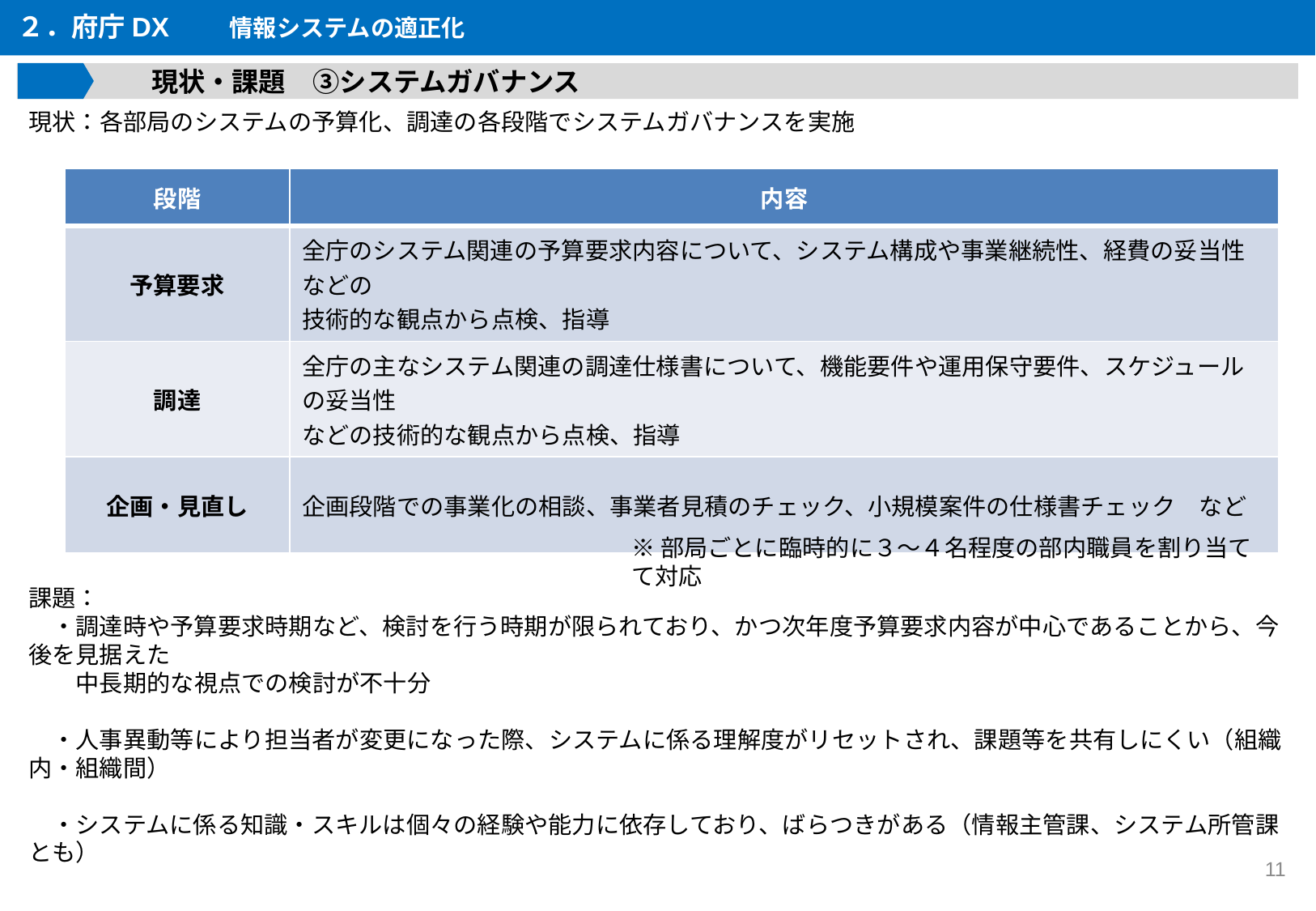

２．府庁DX　　情報システムの適正化

　　　　　現状・課題　③システムガバナンス
現状：各部局のシステムの予算化、調達の各段階でシステムガバナンスを実施

| 段階 | 内容 |
| --- | --- |
| 予算要求 | 全庁のシステム関連の予算要求内容について、システム構成や事業継続性、経費の妥当性などの 技術的な観点から点検、指導 |
| 調達 | 全庁の主なシステム関連の調達仕様書について、機能要件や運用保守要件、スケジュールの妥当性 などの技術的な観点から点検、指導 |
| 企画・見直し | 企画段階での事業化の相談、事業者見積のチェック、小規模案件の仕様書チェック　など |
※部局ごとに臨時的に３～４名程度の部内職員を割り当てて対応
課題：
　・調達時や予算要求時期など、検討を行う時期が限られており、かつ次年度予算要求内容が中心であることから、今後を見据えた
　　中長期的な視点での検討が不十分

　・人事異動等により担当者が変更になった際、システムに係る理解度がリセットされ、課題等を共有しにくい（組織内・組織間）

　・システムに係る知識・スキルは個々の経験や能力に依存しており、ばらつきがある（情報主管課、システム所管課とも）
11